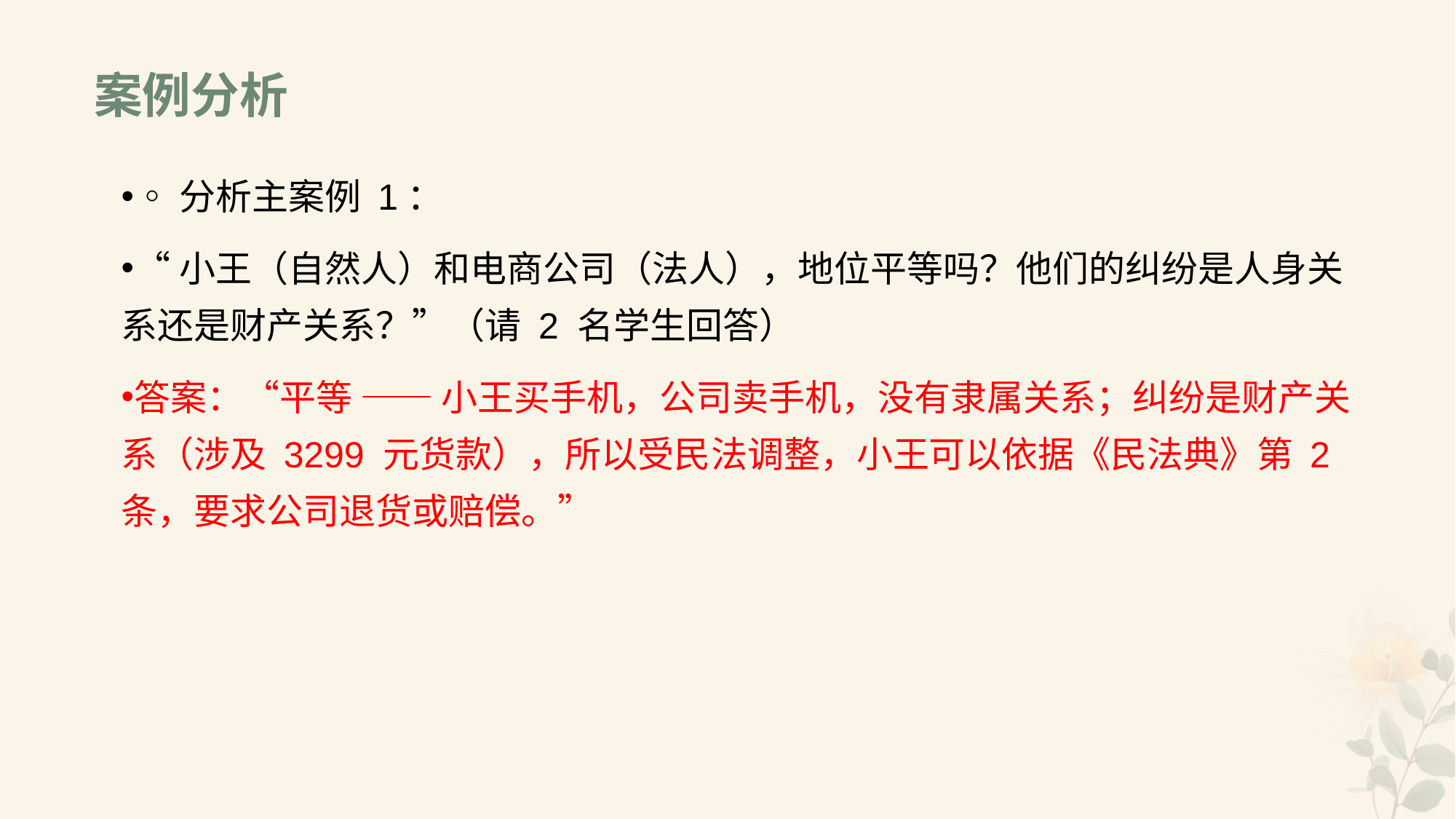

# 案例分析
◦分析主案例 1：
“小王（自然人）和电商公司（法人），地位平等吗？他们的纠纷是人身关系还是财产关系？”（请 2 名学生回答）
答案：“平等 —— 小王买手机，公司卖手机，没有隶属关系；纠纷是财产关系（涉及 3299 元货款），所以受民法调整，小王可以依据《民法典》第 2 条，要求公司退货或赔偿。”